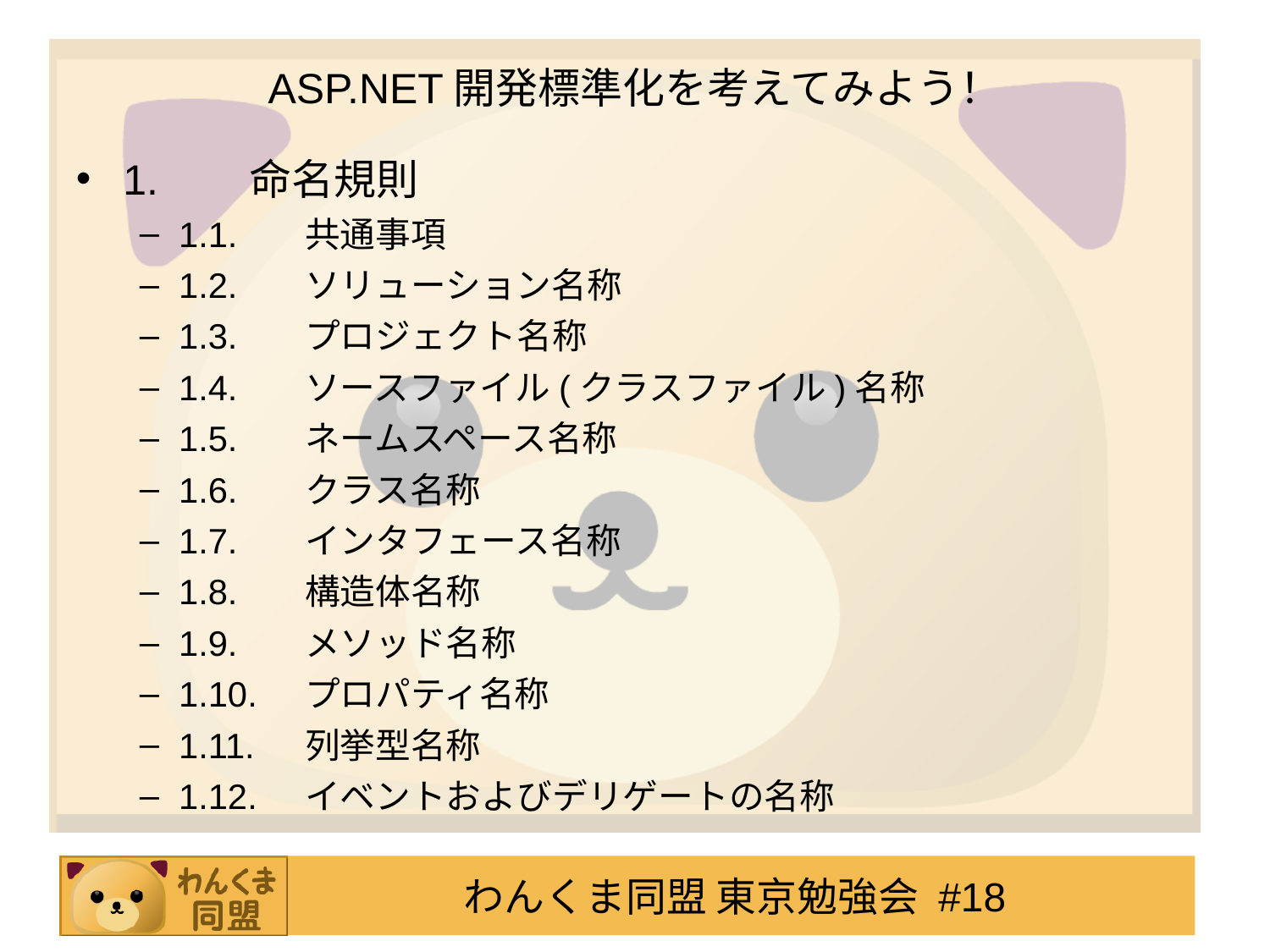

ASP.NET開発標準化を考えてみよう！
1.	命名規則
1.1.	共通事項
1.2.	ソリューション名称
1.3.	プロジェクト名称
1.4.	ソースファイル(クラスファイル)名称
1.5.	ネームスペース名称
1.6.	クラス名称
1.7.	インタフェース名称
1.8.	構造体名称
1.9.	メソッド名称
1.10.	プロパティ名称
1.11.	列挙型名称
1.12.	イベントおよびデリゲートの名称